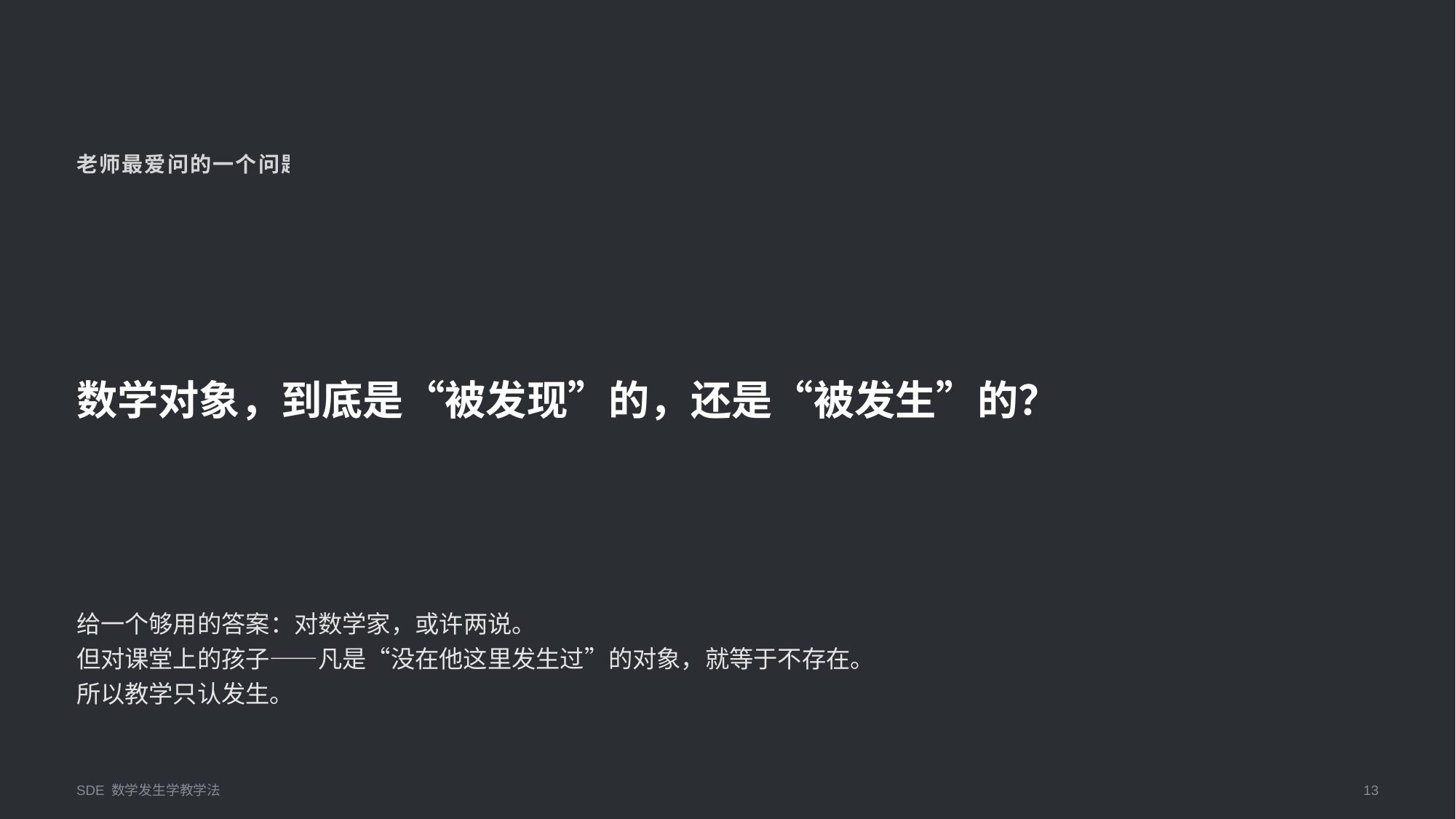

老师最爱问的一个问题
数学对象，到底是“被发现”的，还是“被发生”的？
给一个够用的答案：对数学家，或许两说。
但对课堂上的孩子——凡是“没在他这里发生过”的对象，就等于不存在。
所以教学只认发生。
SDE 数学发生学教学法
13